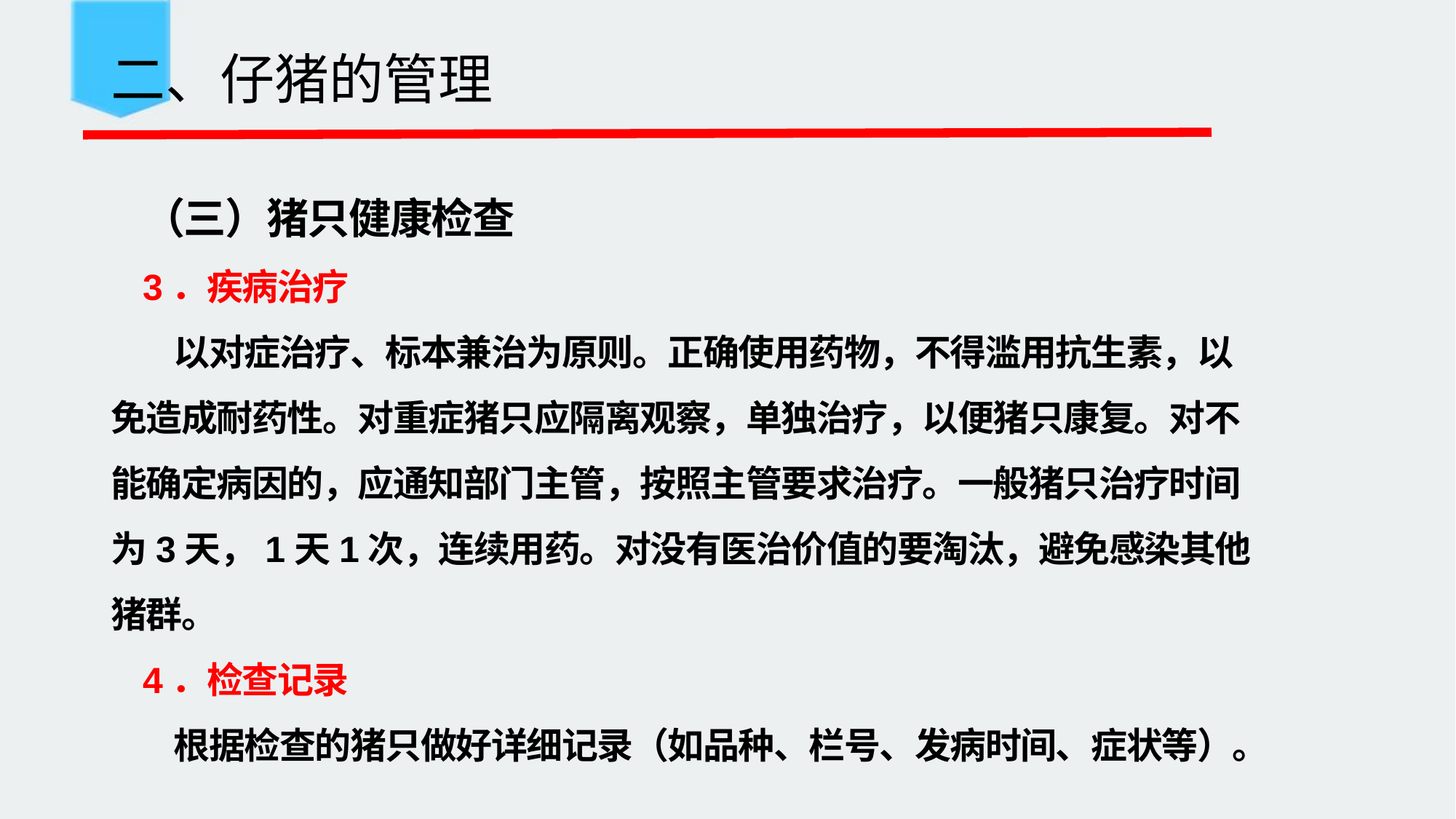

二、仔猪的管理
（三）猪只健康检查
3．疾病治疗
   以对症治疗、标本兼治为原则。正确使用药物，不得滥用抗生素，以免造成耐药性。对重症猪只应隔离观察，单独治疗，以便猪只康复。对不能确定病因的，应通知部门主管，按照主管要求治疗。一般猪只治疗时间为3天，1天1次，连续用药。对没有医治价值的要淘汰，避免感染其他猪群。
4．检查记录
   根据检查的猪只做好详细记录（如品种、栏号、发病时间、症状等）。